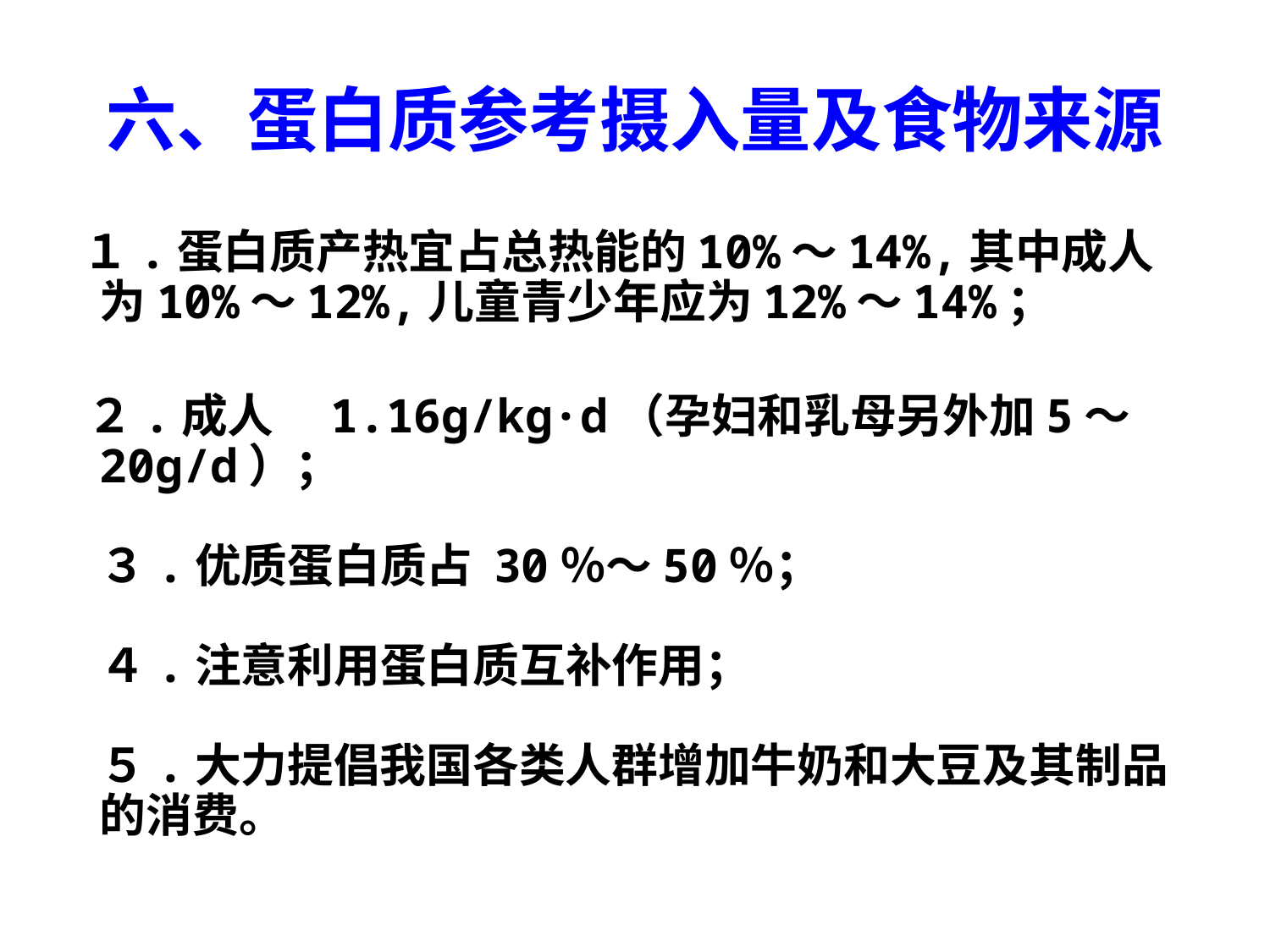

# 六、蛋白质参考摄入量及食物来源
  １.蛋白质产热宜占总热能的10%～14%,其中成人为10%～12%,儿童青少年应为12%～14%；
  ２.成人　1.16g/kg·d（孕妇和乳母另外加5～20g/d）；
３.优质蛋白质占 30％～50％；
４.注意利用蛋白质互补作用；
５.大力提倡我国各类人群增加牛奶和大豆及其制品的消费。